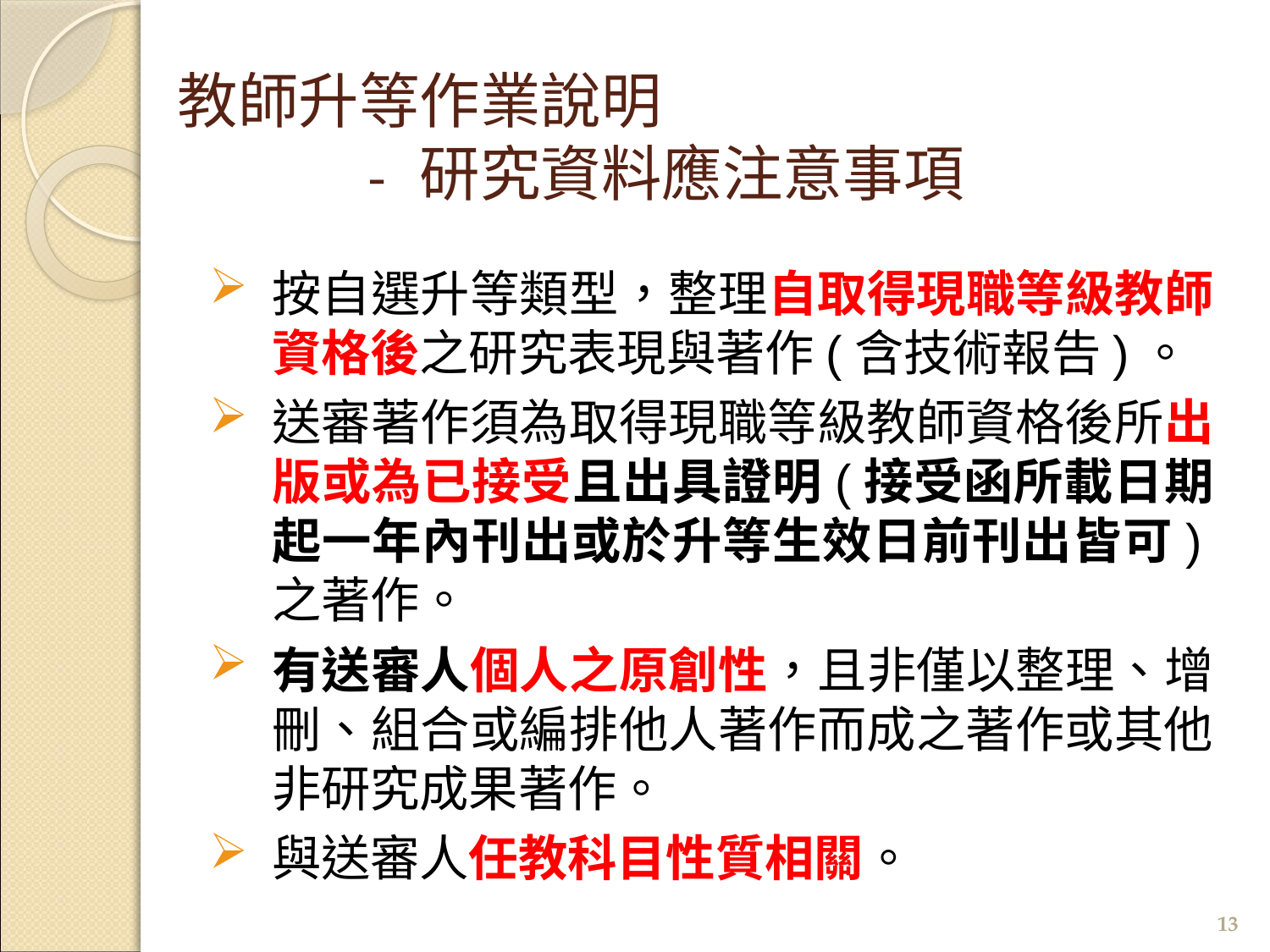

# 教師升等作業說明 - 研究資料應注意事項
按自選升等類型，整理自取得現職等級教師資格後之研究表現與著作(含技術報告)。
送審著作須為取得現職等級教師資格後所出版或為已接受且出具證明(接受函所載日期起一年內刊出或於升等生效日前刊出皆可)之著作。
有送審人個人之原創性，且非僅以整理、增刪、組合或編排他人著作而成之著作或其他非研究成果著作。
與送審人任教科目性質相關。
13